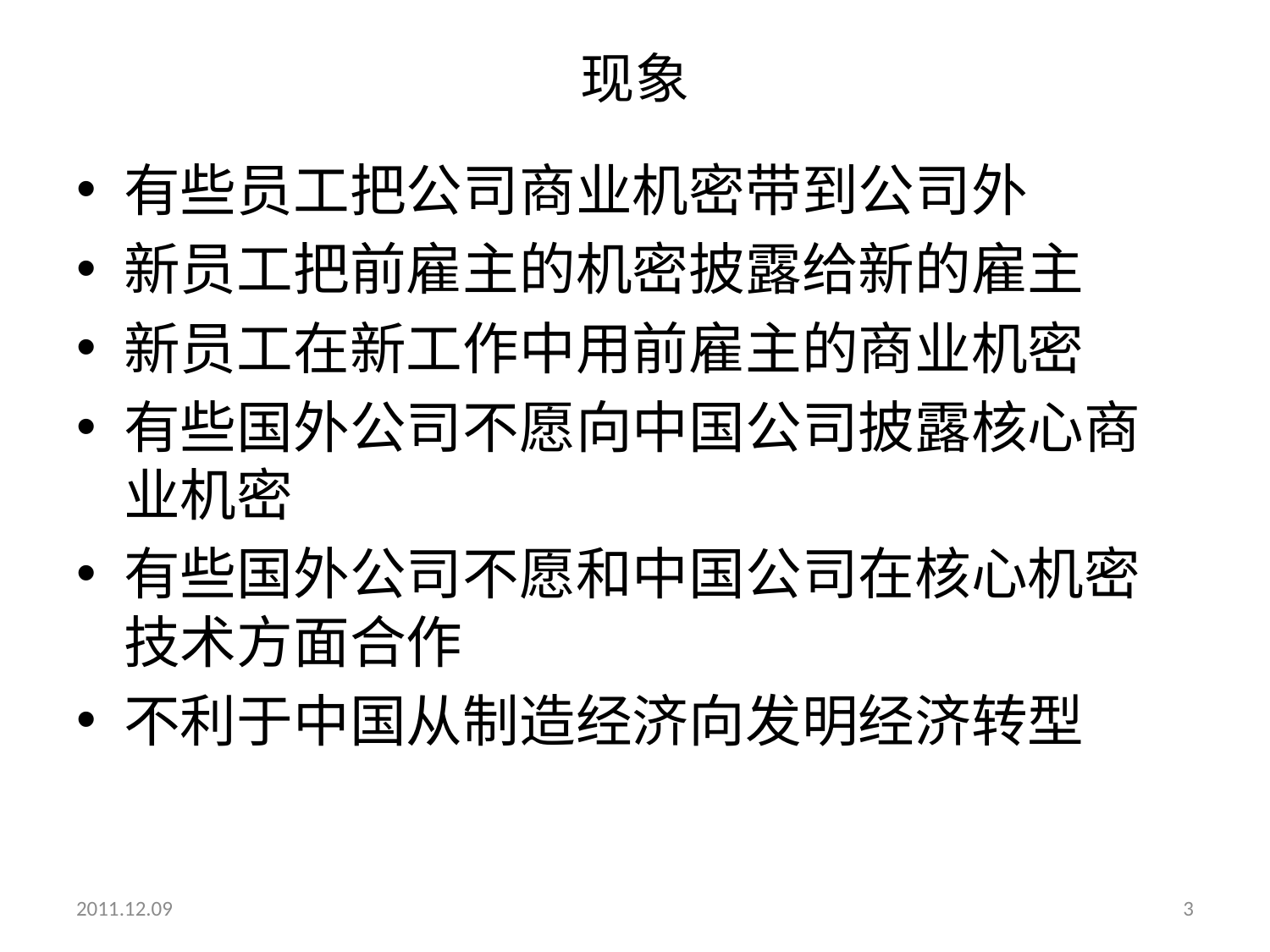

# 现象
有些员工把公司商业机密带到公司外
新员工把前雇主的机密披露给新的雇主
新员工在新工作中用前雇主的商业机密
有些国外公司不愿向中国公司披露核心商业机密
有些国外公司不愿和中国公司在核心机密技术方面合作
不利于中国从制造经济向发明经济转型
2011.12.09
3